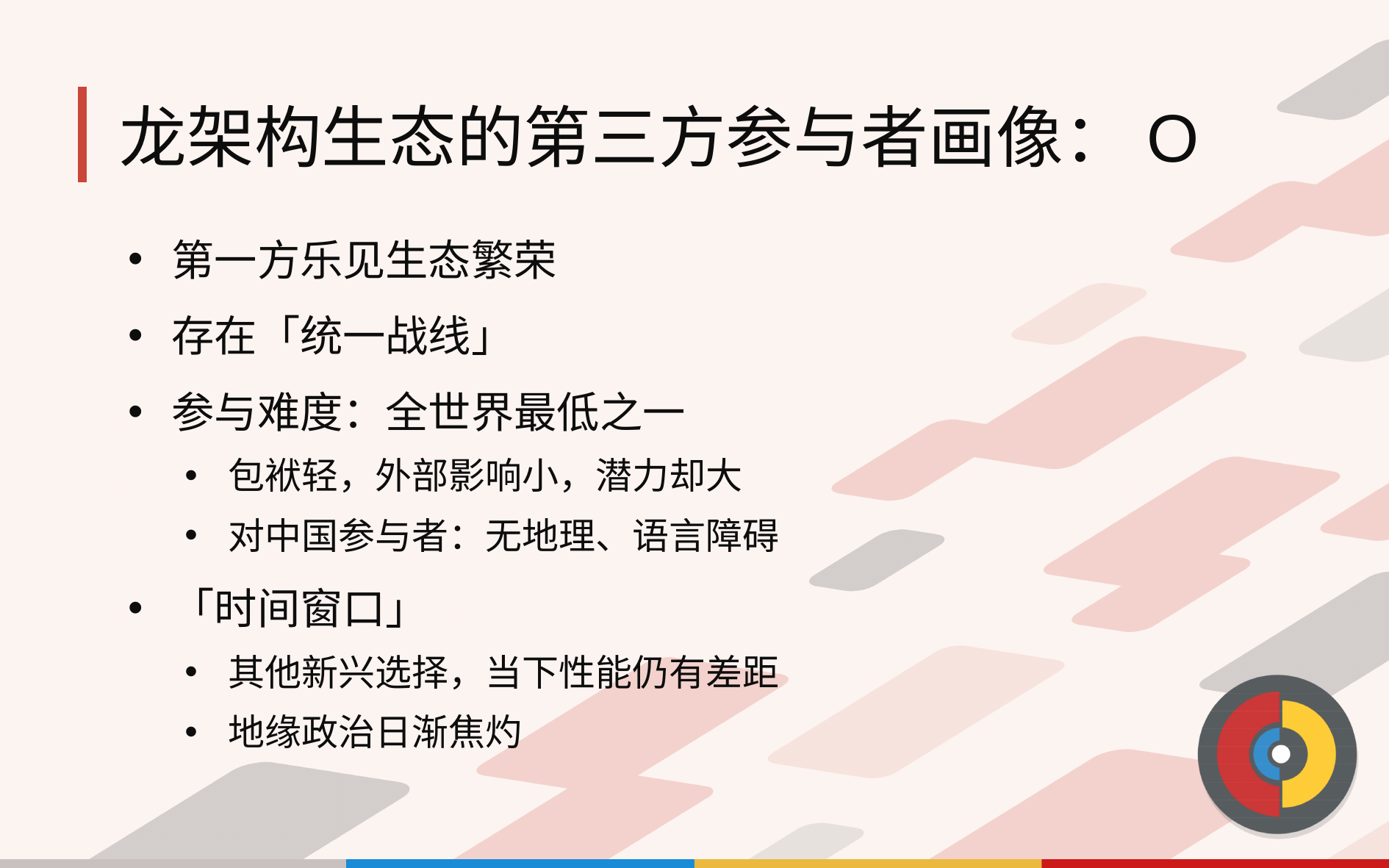

# 龙架构生态的第三方参与者画像：O
第一方乐见生态繁荣
存在「统一战线」
参与难度：全世界最低之一
包袱轻，外部影响小，潜力却大
对中国参与者：无地理、语言障碍
「时间窗口」
其他新兴选择，当下性能仍有差距
地缘政治日渐焦灼